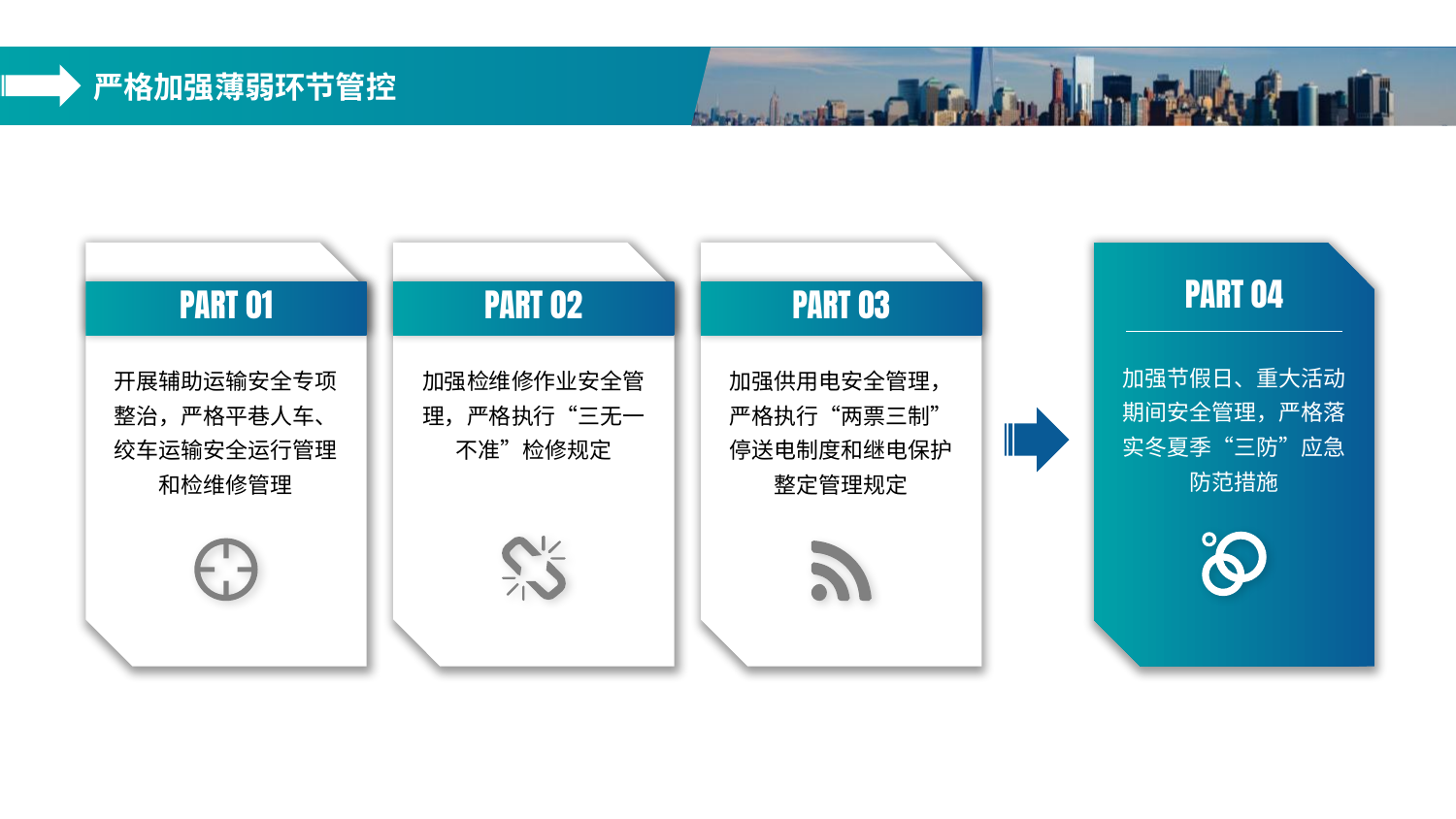

严格加强薄弱环节管控

PART 01

PART 02

PART 03

开展辅助运输安全专项整治，严格平巷人车、绞车运输安全运行管理和检维修管理
加强检维修作业安全管理，严格执行“三无一不准”检修规定
加强供用电安全管理，严格执行“两票三制”停送电制度和继电保护整定管理规定

PART 04
加强节假日、重大活动期间安全管理，严格落实冬夏季“三防”应急防范措施